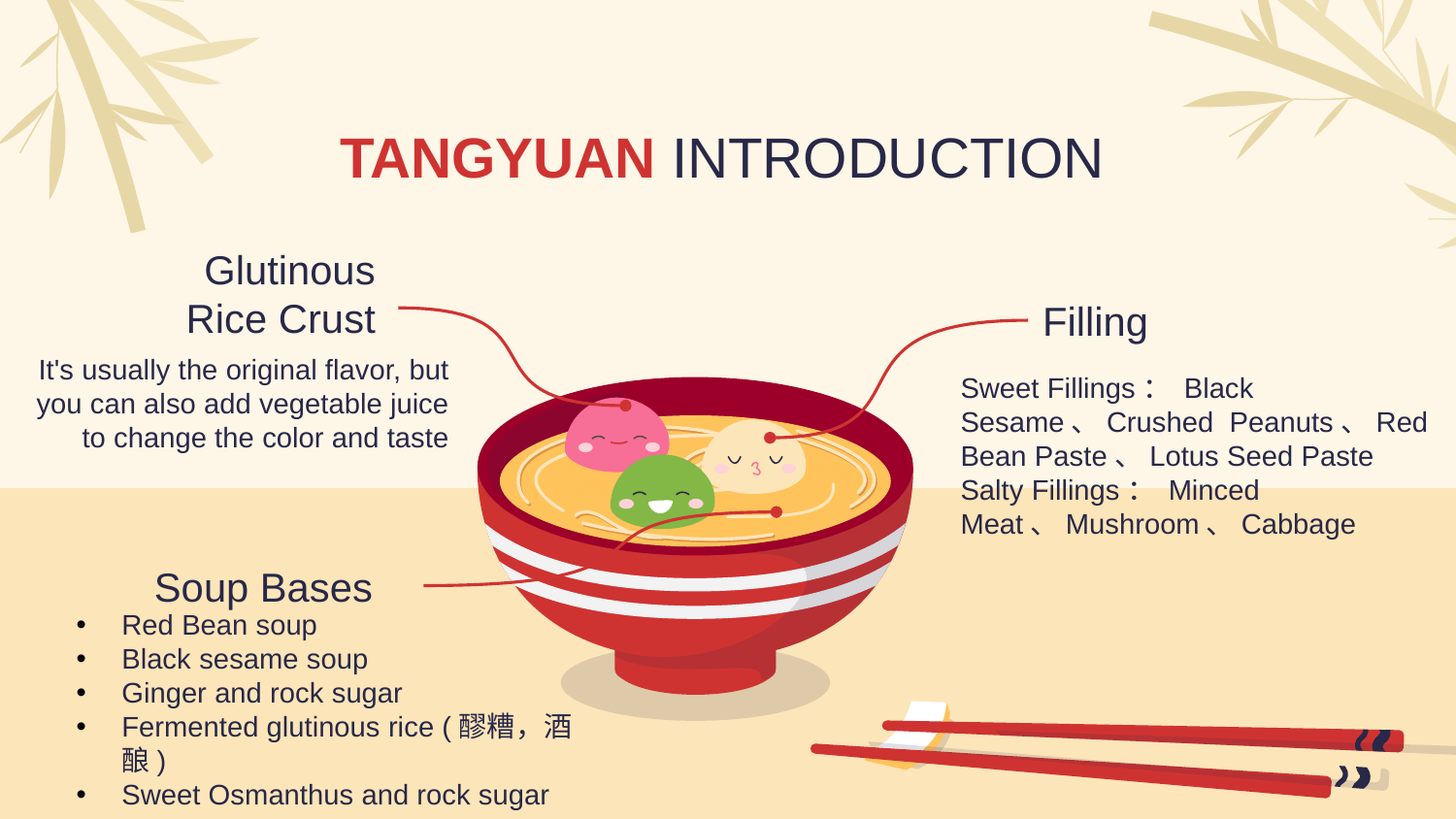

# TANGYUAN INTRODUCTION
Glutinous Rice Crust
Filling
It's usually the original flavor, but you can also add vegetable juice to change the color and taste
Sweet Fillings： Black Sesame、Crushed  Peanuts、Red Bean Paste、Lotus Seed Paste
Salty Fillings： Minced Meat、Mushroom、Cabbage

Soup Bases
Red Bean soup
Black sesame soup
Ginger and rock sugar
Fermented glutinous rice (醪糟，酒酿)
Sweet Osmanthus and rock sugar